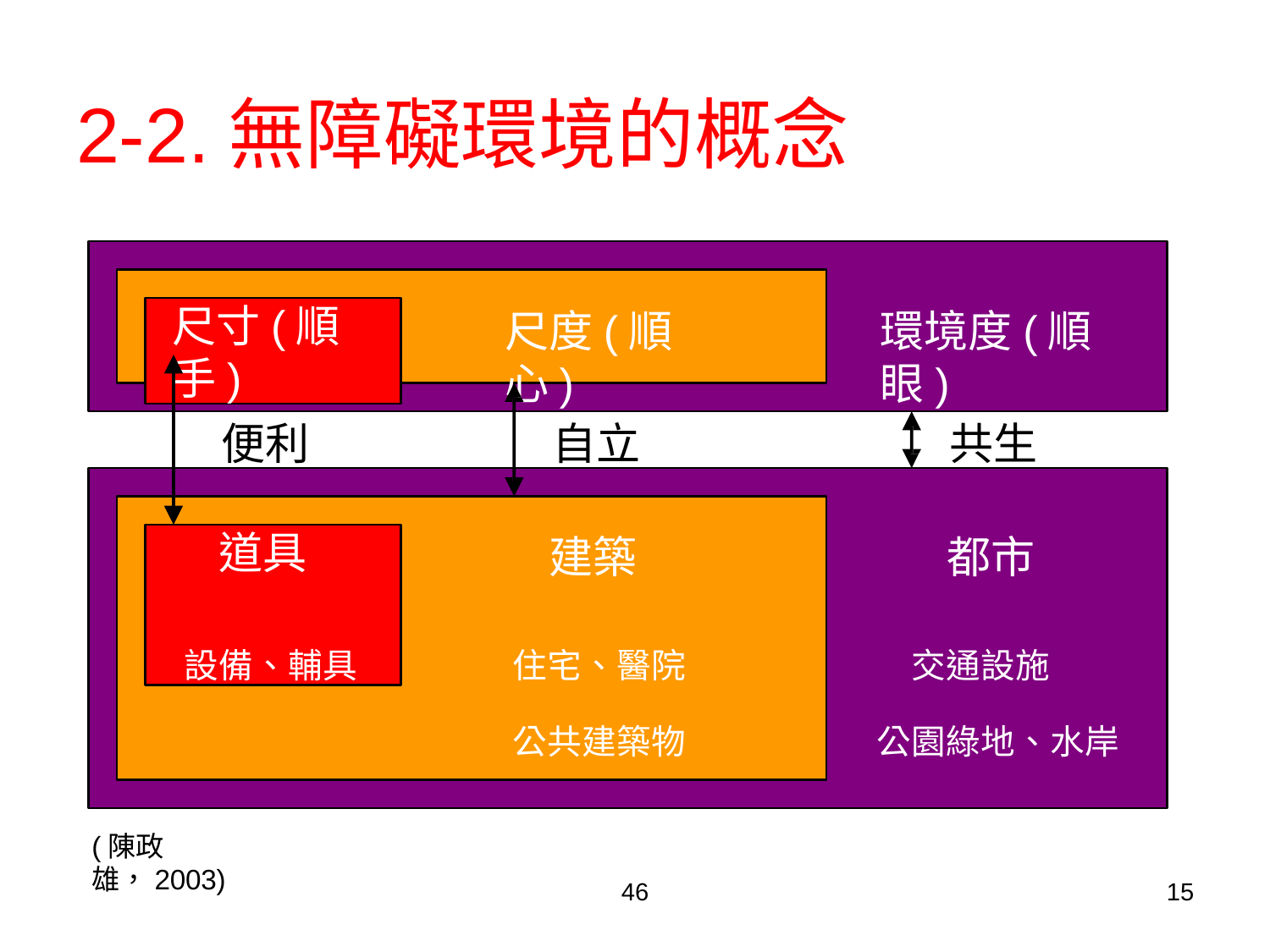

# 2-2.無障礙環境的概念

尺寸(順手)
尺度(順心)
環境度(順眼)

便利
自立
共生

道具

設備、輔具
建築
都市
住宅、醫院
交通設施
公共建築物
公園綠地、水岸
(陳政雄，2003)
46
15